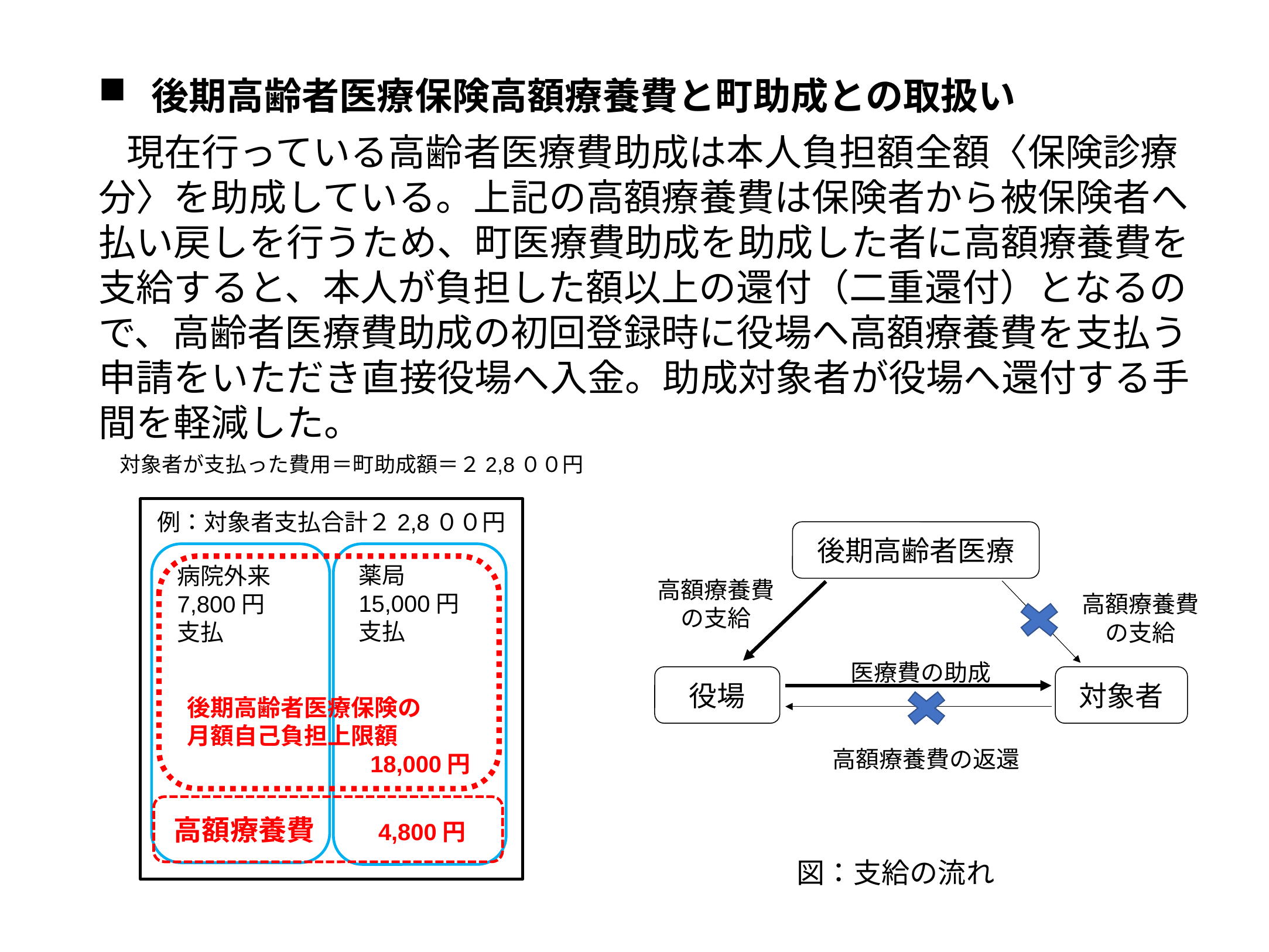

後期高齢者医療保険高額療養費と町助成との取扱い

現在行っている高齢者医療費助成は本人負担額全額〈保険診療分〉を助成している。上記の高額療養費は保険者から被保険者へ払い戻しを行うため、町医療費助成を助成した者に高額療養費を支給すると、本人が負担した額以上の還付（二重還付）となるので、高齢者医療費助成の初回登録時に役場へ高額療養費を支払う申請をいただき直接役場へ入金。助成対象者が役場へ還付する手間を軽減した。

対象者が支払った費用＝町助成額＝２2,8００円

例：対象者支払合計２2,8００円
後期高齢者医療
薬局
15,000円
支払
病院外来
7,800円
支払
後期高齢者医療保険の
月額自己負担上限額
18,000円
高額療養費の支給
高額療養費の支給

医療費の助成
役場
対象者

高額療養費の返還
高額療養費　　4,800円

図：支給の流れ